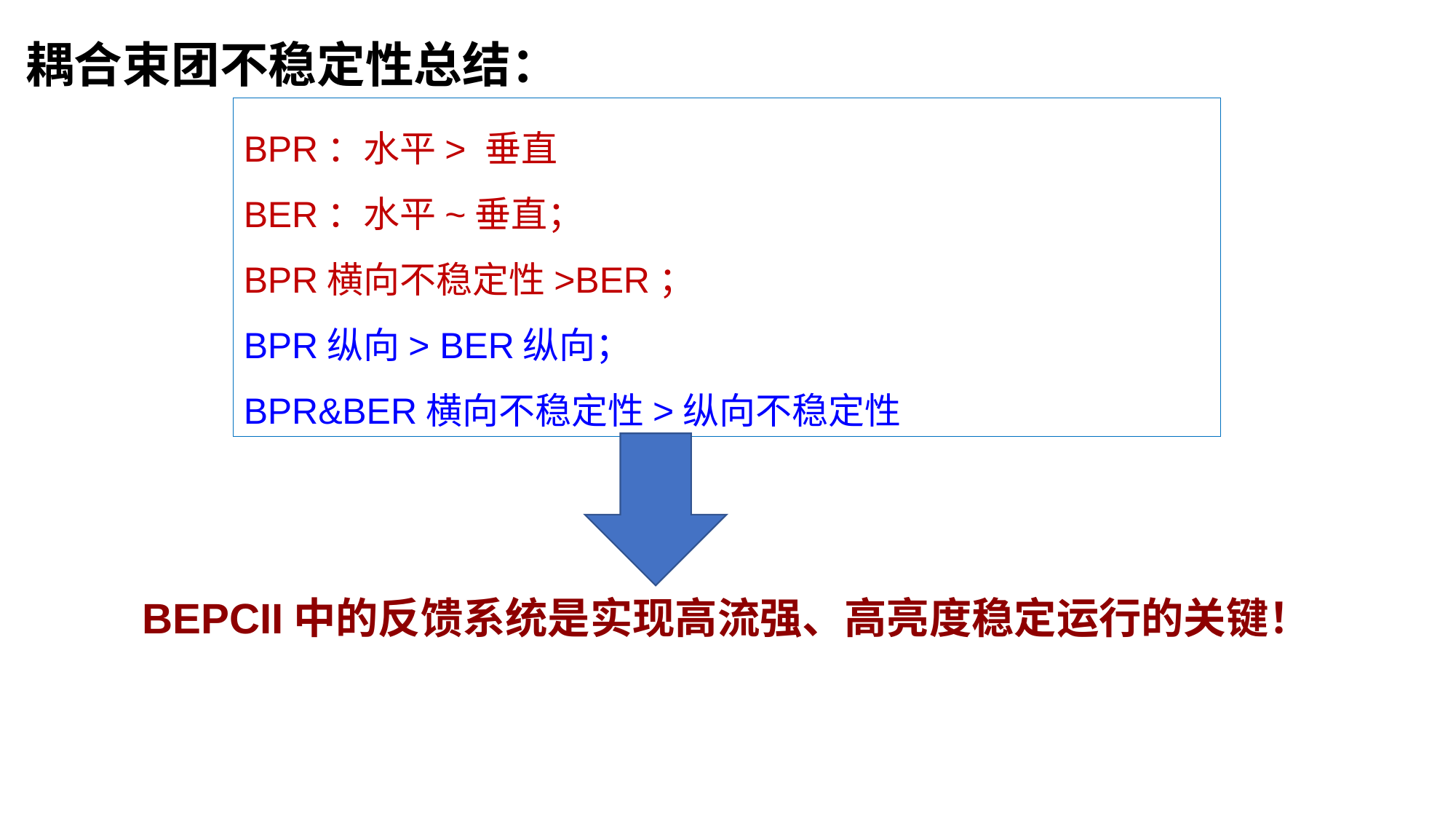

耦合束团不稳定性总结：
BPR：水平> 垂直
BER：水平~垂直；
BPR横向不稳定性>BER；
BPR纵向> BER纵向；
BPR&BER横向不稳定性>纵向不稳定性

BEPCII中的反馈系统是实现高流强、高亮度稳定运行的关键！